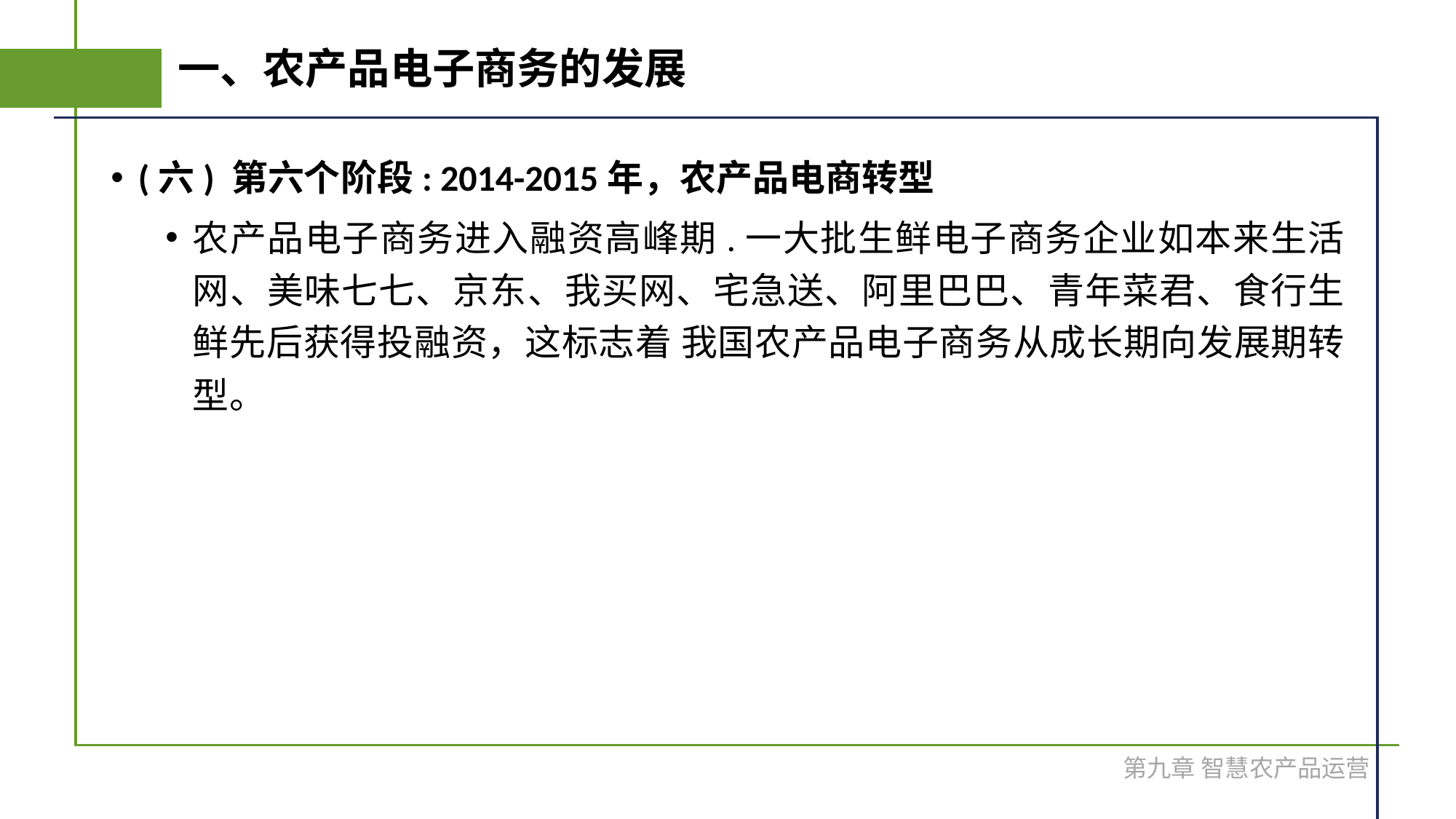

# 一、农产品电子商务的发展
(六) 第六个阶段: 2014-2015年，农产品电商转型
农产品电子商务进入融资高峰期.一大批生鲜电子商务企业如本来生活网、美味七七、京东、我买网、宅急送、阿里巴巴、青年菜君、食行生鲜先后获得投融资，这标志着 我国农产品电子商务从成长期向发展期转型。
第九章 智慧农产品运营